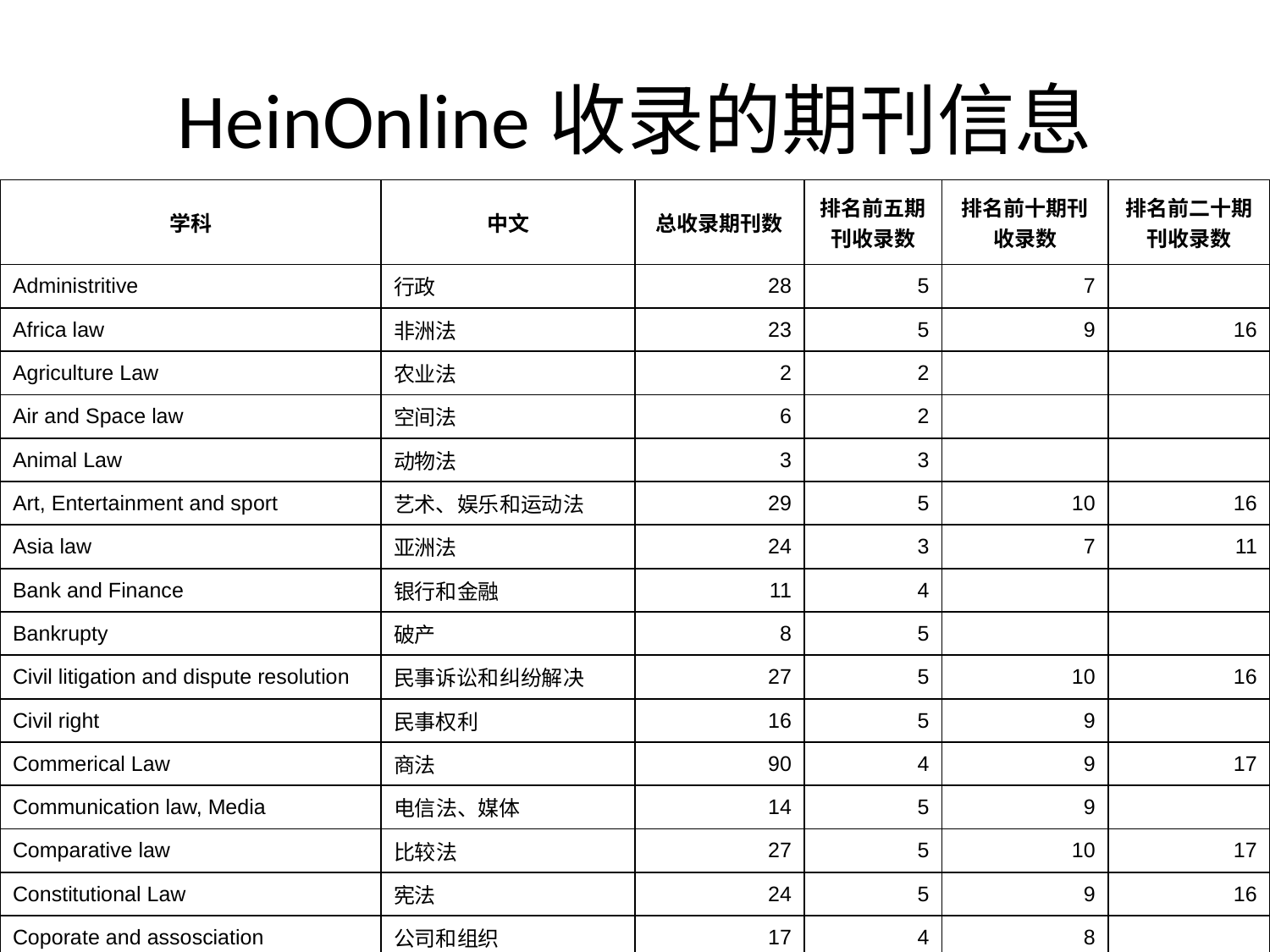

# HeinOnline收录的期刊信息
| 学科 | 中文 | 总收录期刊数 | 排名前五期刊收录数 | 排名前十期刊收录数 | 排名前二十期刊收录数 |
| --- | --- | --- | --- | --- | --- |
| Administritive | 行政 | 28 | 5 | 7 |  |
| Africa law | 非洲法 | 23 | 5 | 9 | 16 |
| Agriculture Law | 农业法 | 2 | 2 |  |  |
| Air and Space law | 空间法 | 6 | 2 |  |  |
| Animal Law | 动物法 | 3 | 3 |  |  |
| Art, Entertainment and sport | 艺术、娱乐和运动法 | 29 | 5 | 10 | 16 |
| Asia law | 亚洲法 | 24 | 3 | 7 | 11 |
| Bank and Finance | 银行和金融 | 11 | 4 |  |  |
| Bankrupty | 破产 | 8 | 5 |  |  |
| Civil litigation and dispute resolution | 民事诉讼和纠纷解决 | 27 | 5 | 10 | 16 |
| Civil right | 民事权利 | 16 | 5 | 9 |  |
| Commerical Law | 商法 | 90 | 4 | 9 | 17 |
| Communication law, Media | 电信法、媒体 | 14 | 5 | 9 |  |
| Comparative law | 比较法 | 27 | 5 | 10 | 17 |
| Constitutional Law | 宪法 | 24 | 5 | 9 | 16 |
| Coporate and assosciation | 公司和组织 | 17 | 4 | 8 |  |
| Criminal law | 刑法 | 45 | 5 | 10 | 19 |
| Criminology | 犯罪学 | 18 | 3 | 4 |  |